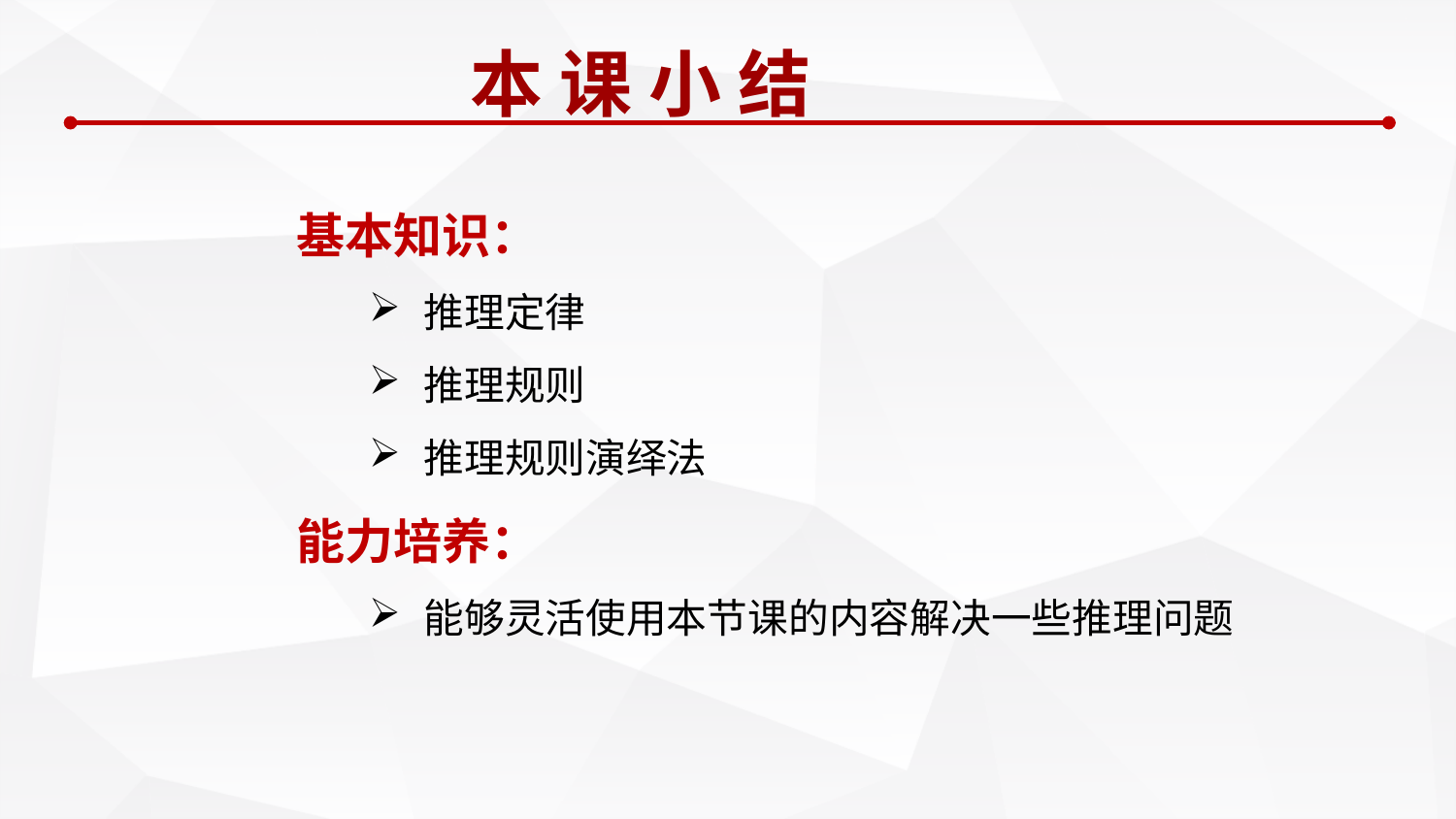

本 课 小 结
基本知识：
推理定律
推理规则
推理规则演绎法
能力培养：
能够灵活使用本节课的内容解决一些推理问题